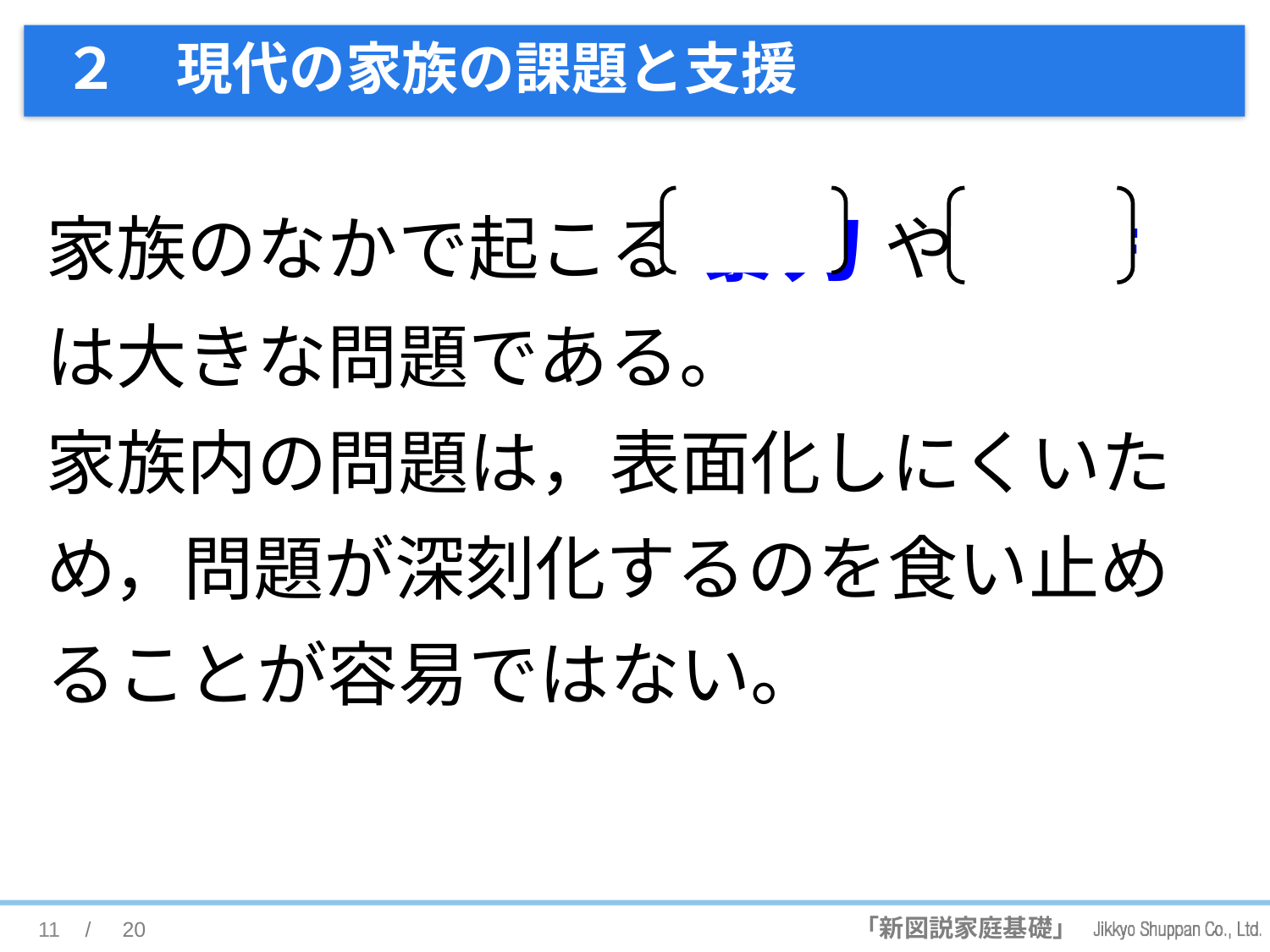

# ２　現代の家族の課題と支援
家族のなかで起こる 暴力 や 虐待 は大きな問題である。
家族内の問題は，表面化しにくいため，問題が深刻化するのを食い止めることが容易ではない。

11